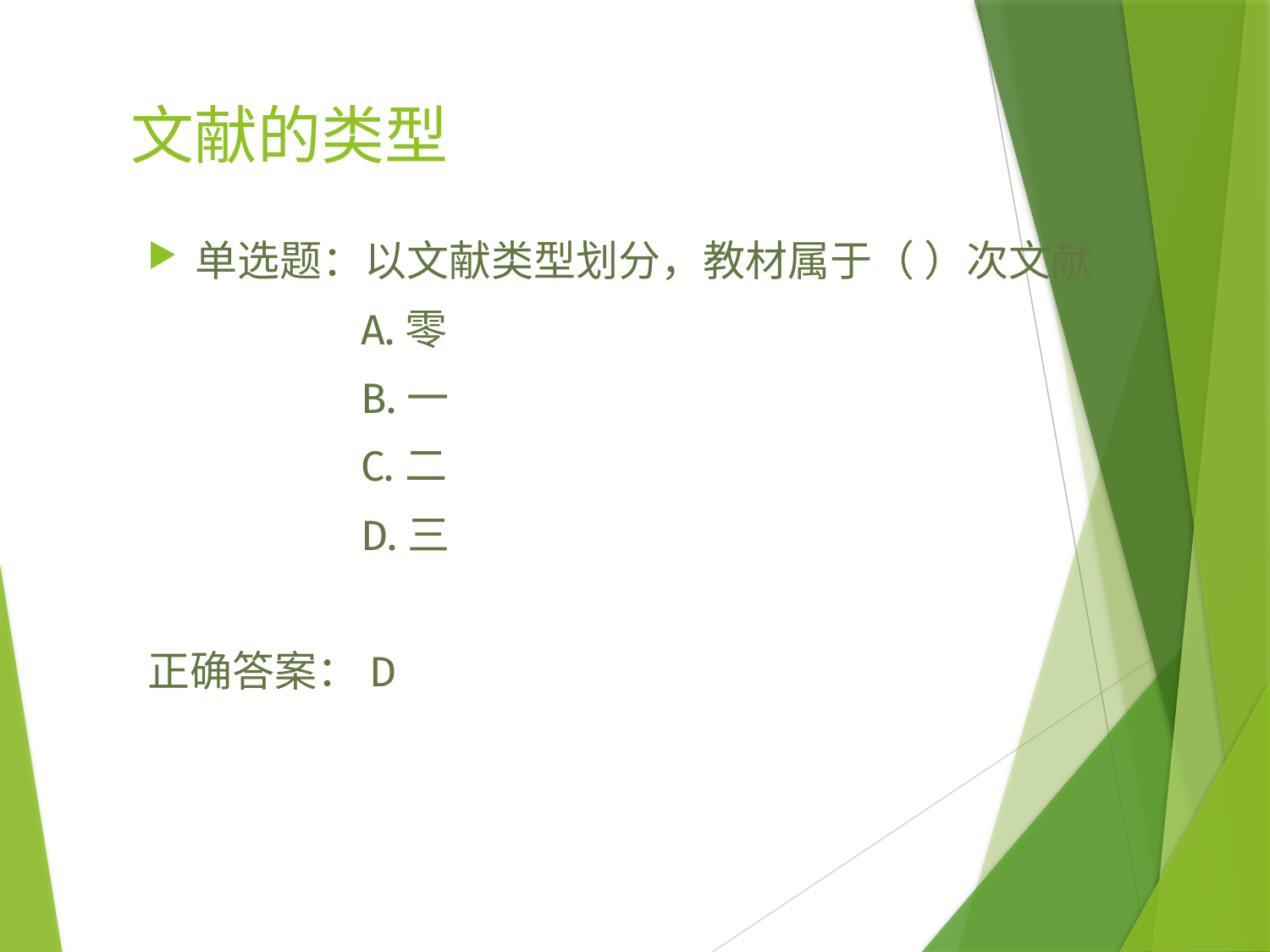

# 文献的类型
单选题：以文献类型划分，教材属于（ ）次文献
                   A.零
                   B.一
                   C.二
                   D.三

正确答案：D